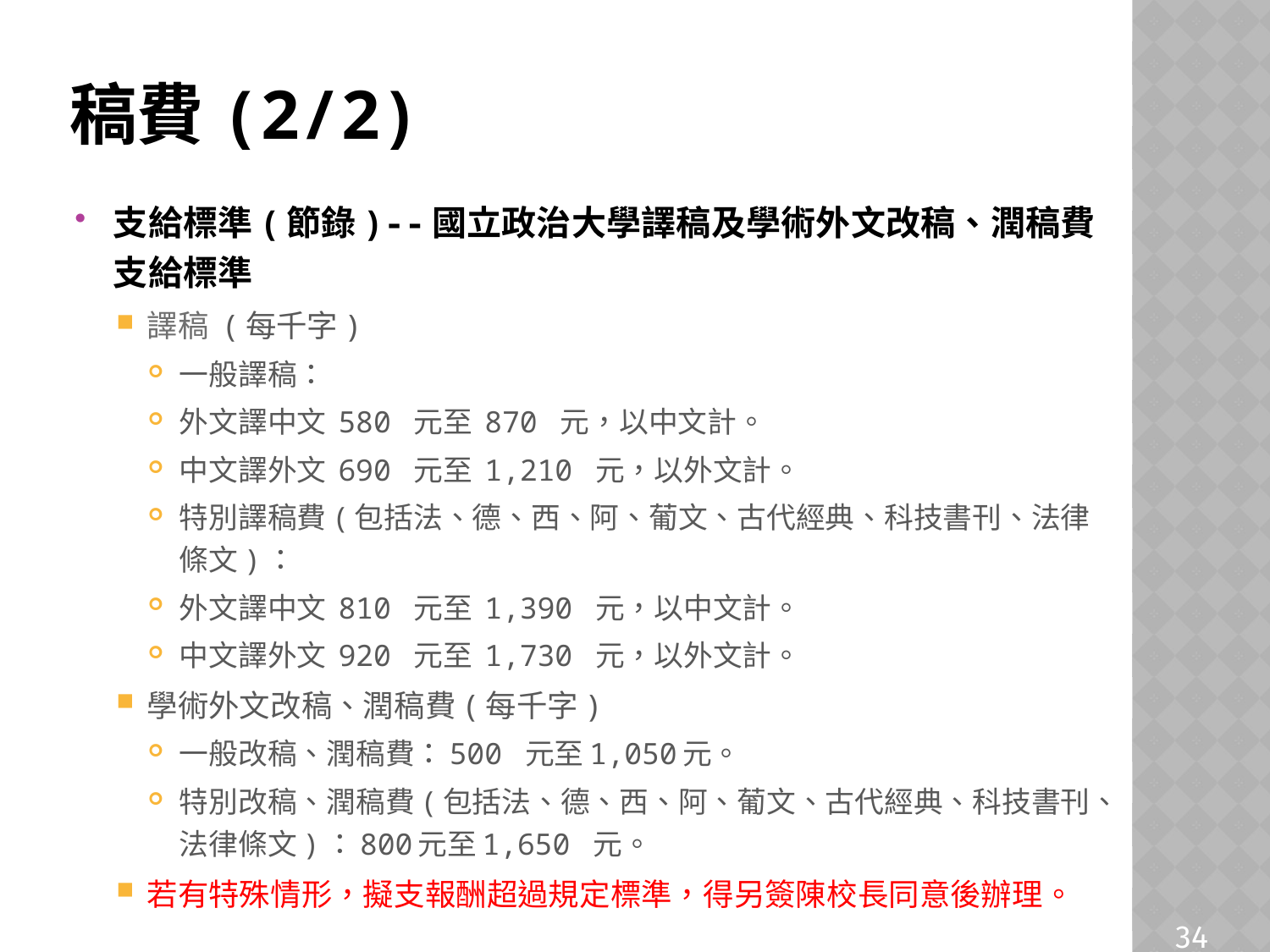

# 稿費(2/2)
支給標準(節錄)--國立政治大學譯稿及學術外文改稿、潤稿費支給標準
譯稿 (每千字)
一般譯稿：
外文譯中文 580 元至 870 元，以中文計。
中文譯外文 690 元至 1,210 元，以外文計。
特別譯稿費(包括法、德、西、阿、葡文、古代經典、科技書刊、法律條文)：
外文譯中文 810 元至 1,390 元，以中文計。
中文譯外文 920 元至 1,730 元，以外文計。
學術外文改稿、潤稿費(每千字)
一般改稿、潤稿費：500 元至1,050元。
特別改稿、潤稿費(包括法、德、西、阿、葡文、古代經典、科技書刊、法律條文)：800元至1,650 元。
若有特殊情形，擬支報酬超過規定標準，得另簽陳校長同意後辦理。

34